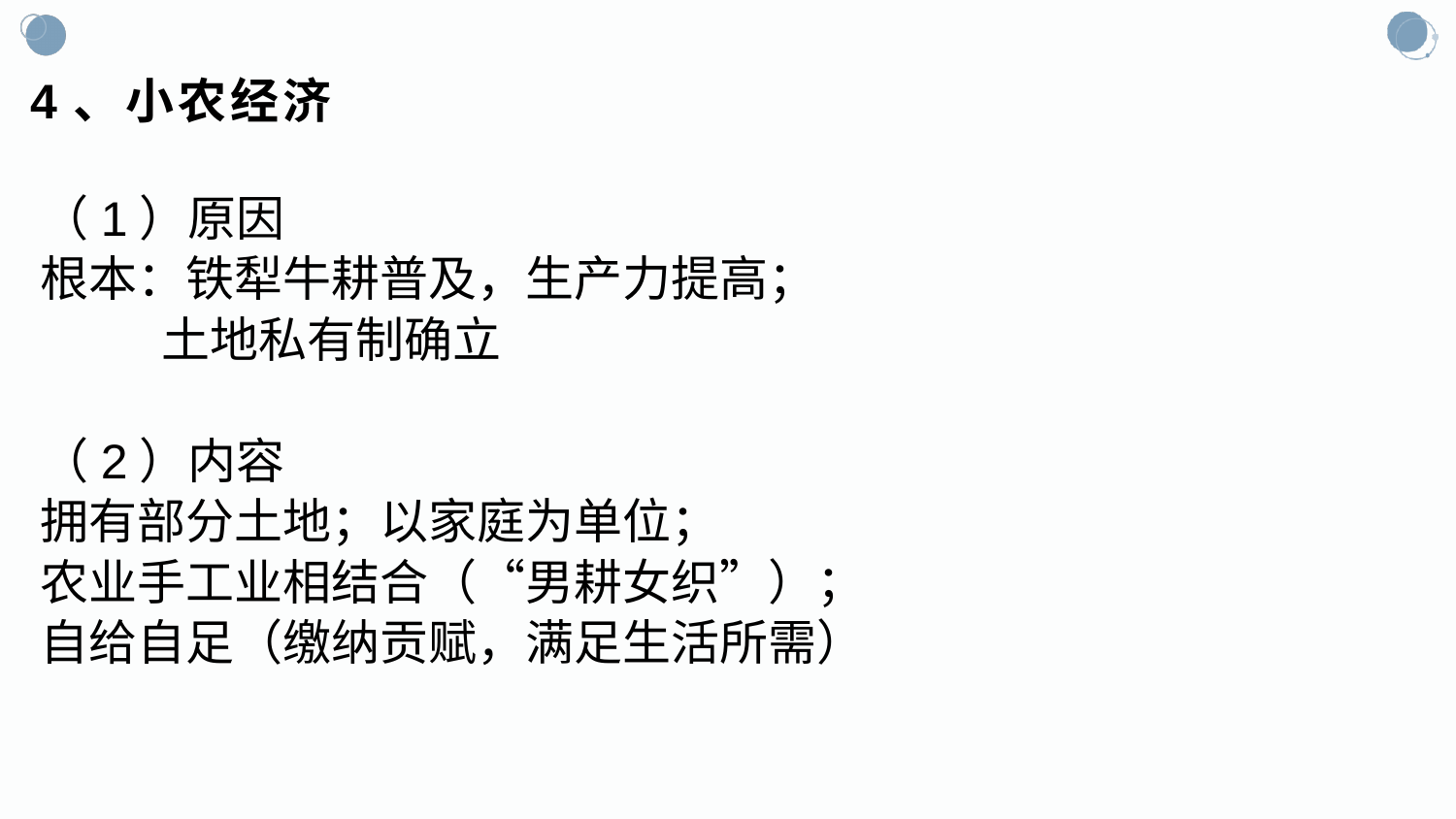

#
4、小农经济

（1）原因
根本：铁犁牛耕普及，生产力提高；
          土地私有制确立

（2）内容
拥有部分土地；以家庭为单位；
农业手工业相结合（“男耕女织”）；
自给自足（缴纳贡赋，满足生活所需）